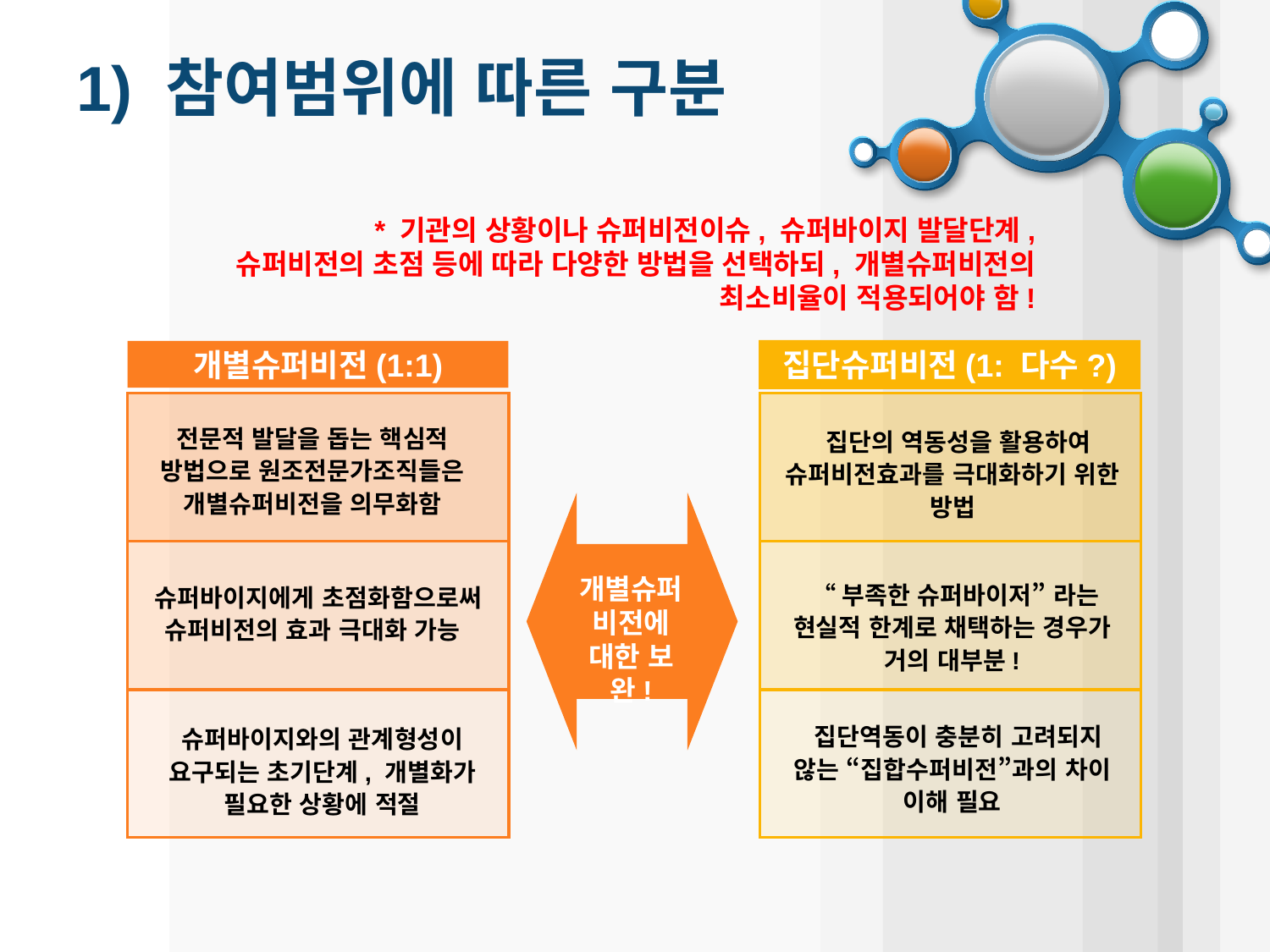

# 1) 참여범위에 따른 구분
* 기관의 상황이나 슈퍼비전이슈, 슈퍼바이지 발달단계, 슈퍼비전의 초점 등에 따라 다양한 방법을 선택하되, 개별슈퍼비전의 최소비율이 적용되어야 함!
집단슈퍼비전(1: 다수?)
개별슈퍼비전(1:1)

전문적 발달을 돕는 핵심적 방법으로 원조전문가조직들은 개별슈퍼비전을 의무화함
 집단의 역동성을 활용하여 슈퍼비전효과를 극대화하기 위한 방법

개별슈퍼비전에 대한 보완!
 “부족한 슈퍼바이저” 라는 현실적 한계로 채택하는 경우가 거의 대부분!
 슈퍼바이지에게 초점화함으로써 슈퍼비전의 효과 극대화 가능

 집단역동이 충분히 고려되지 않는 “집합수퍼비전”과의 차이 이해 필요
슈퍼바이지와의 관계형성이 요구되는 초기단계, 개별화가 필요한 상황에 적절